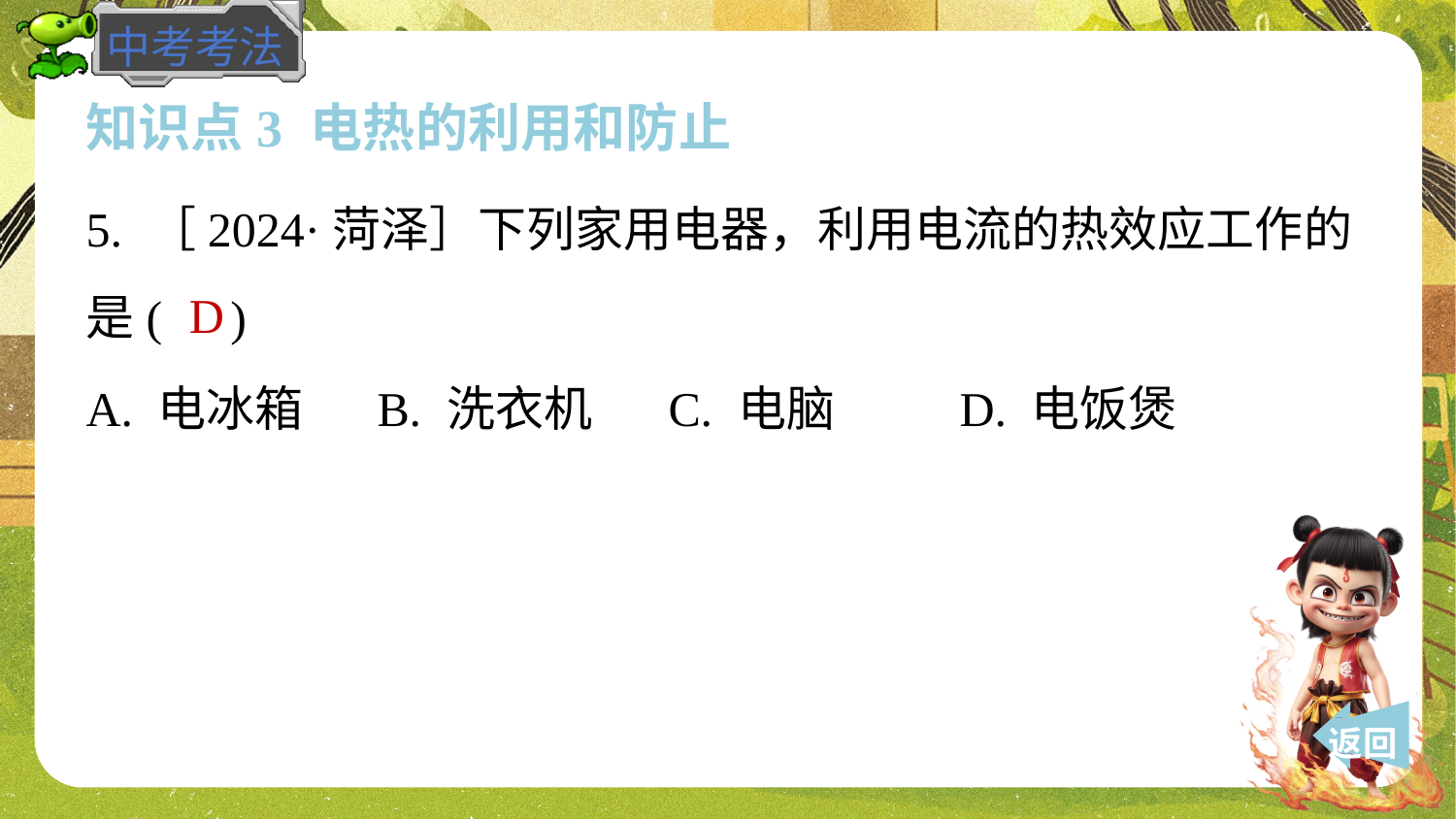

知识点3 电热的利用和防止
5. ［2024·菏泽］下列家用电器，利用电流的热效应工作的
是(     )
D
A. 电冰箱	B. 洗衣机	C. 电脑	D. 电饭煲
 返回